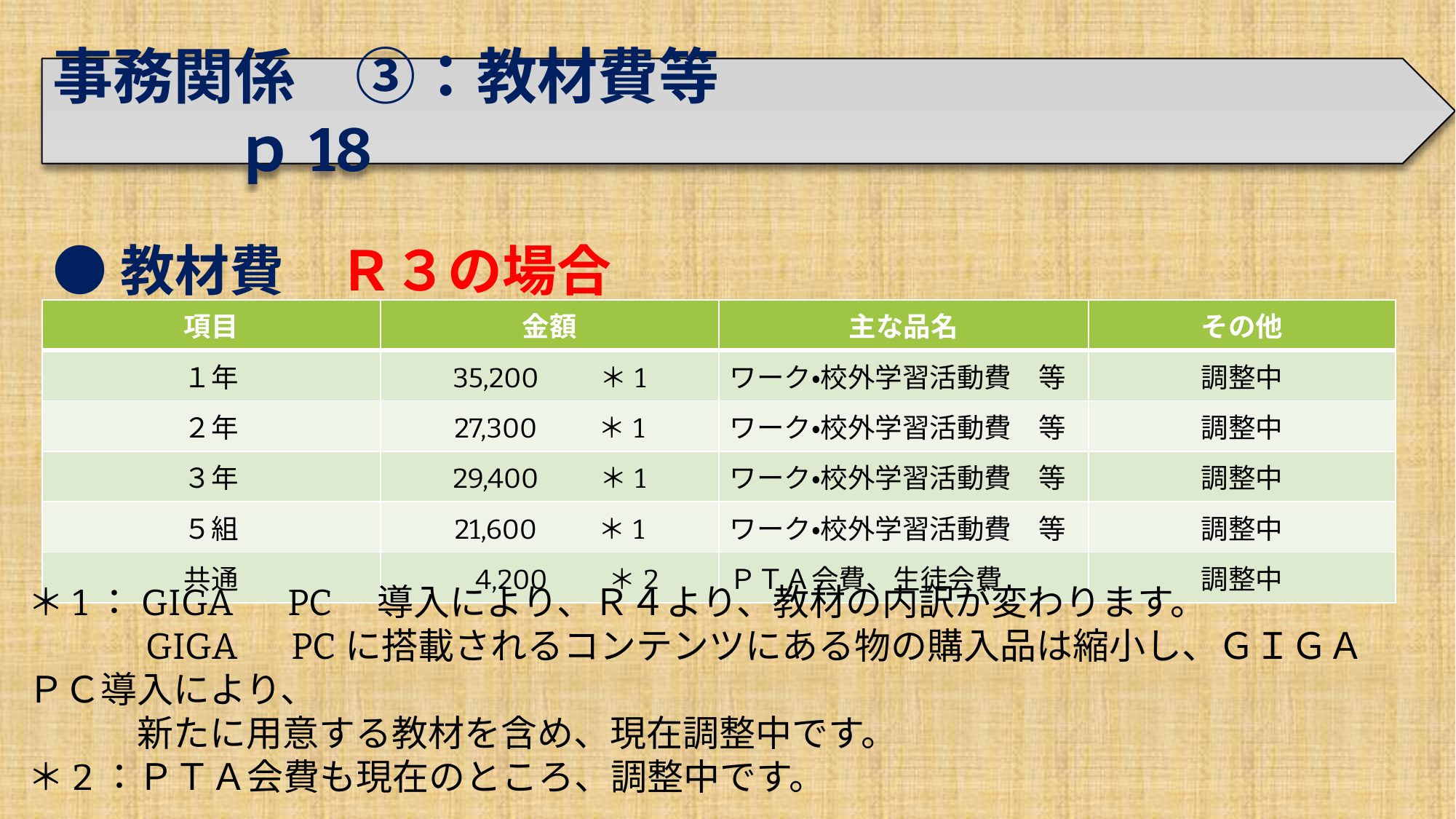

事務関係　③：教材費等　　　　　　　　　　　　　　ｐ18
●教材費　Ｒ３の場合

| 項目 | 金額 | 主な品名 | その他 |
| --- | --- | --- | --- |
| １年 | 35,200　　＊1 | ワーク・校外学習活動費　等 | 調整中 |
| ２年 | 27,300　　＊1 | ワーク・校外学習活動費　等 | 調整中 |
| ３年 | 29,400　　＊1 | ワーク・校外学習活動費　等 | 調整中 |
| ５組 | 21,600　　＊1 | ワーク・校外学習活動費　等 | 調整中 |
| 共通 | 4,200　　＊2 | ＰＴＡ会費、生徒会費 | 調整中 |
＊1：GIGA　PC　導入により、Ｒ４より、教材の内訳が変わります。
　　　GIGA　PCに搭載されるコンテンツにある物の購入品は縮小し、ＧＩＧＡ　ＰＣ導入により、
　　　新たに用意する教材を含め、現在調整中です。
＊2：ＰＴＡ会費も現在のところ、調整中です。